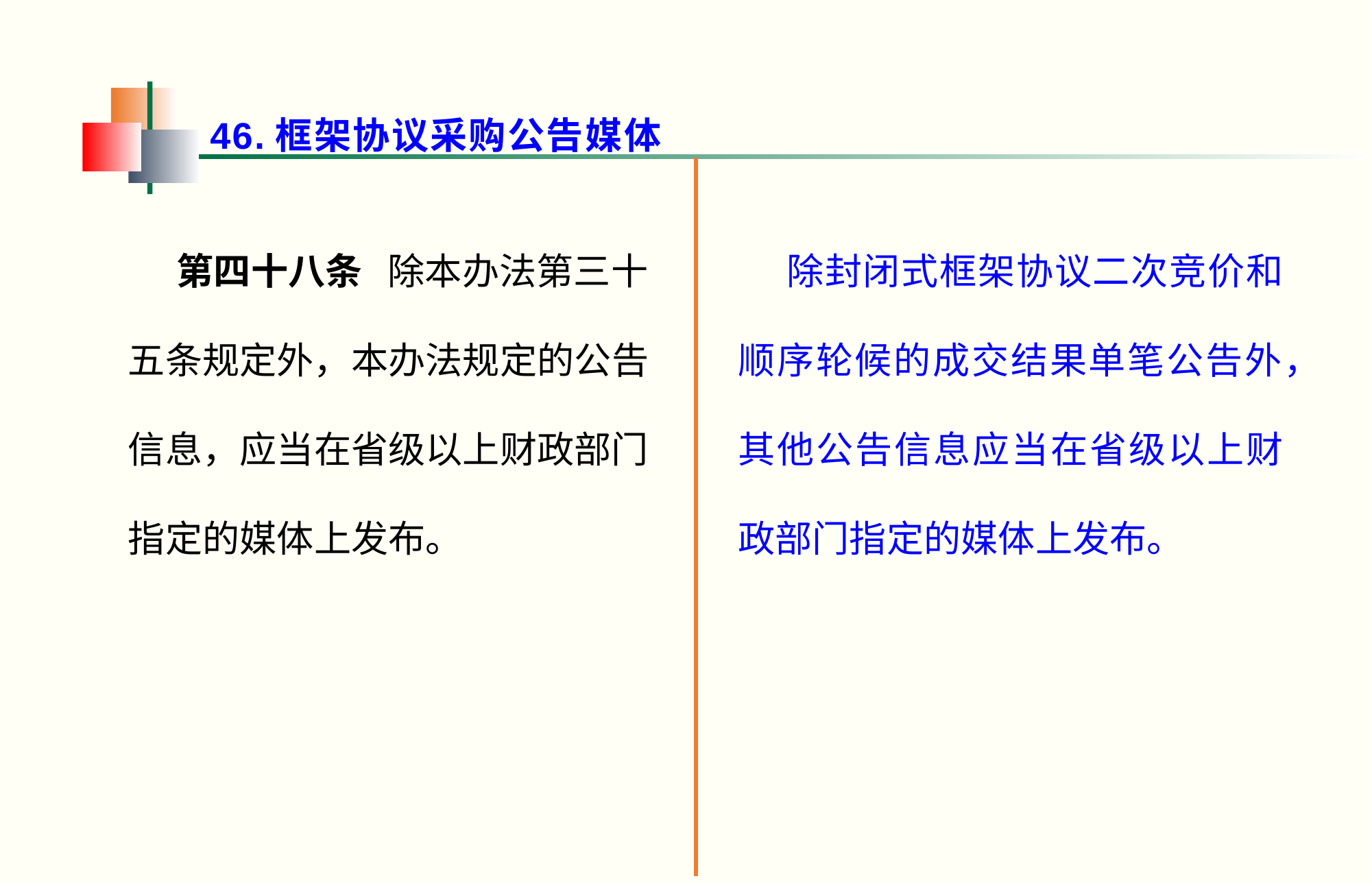

46.框架协议采购公告媒体
第四十八条   除本办法第三十五条规定外，本办法规定的公告信息，应当在省级以上财政部门指定的媒体上发布。

除封闭式框架协议二次竞价和顺序轮候的成交结果单笔公告外，其他公告信息应当在省级以上财政部门指定的媒体上发布。